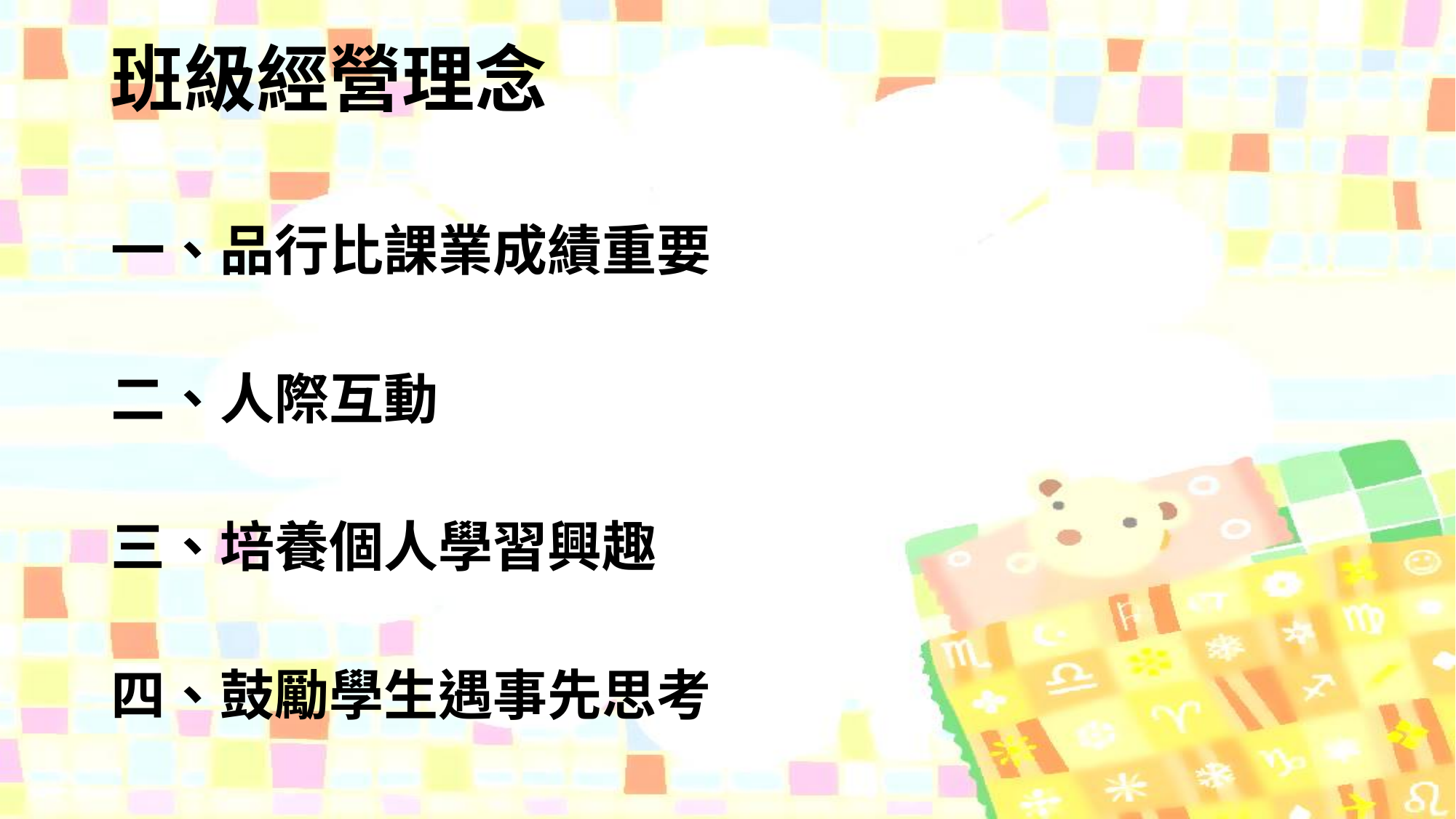

# 班級經營理念
一、品行比課業成績重要

二、人際互動

三、培養個人學習興趣

四、鼓勵學生遇事先思考